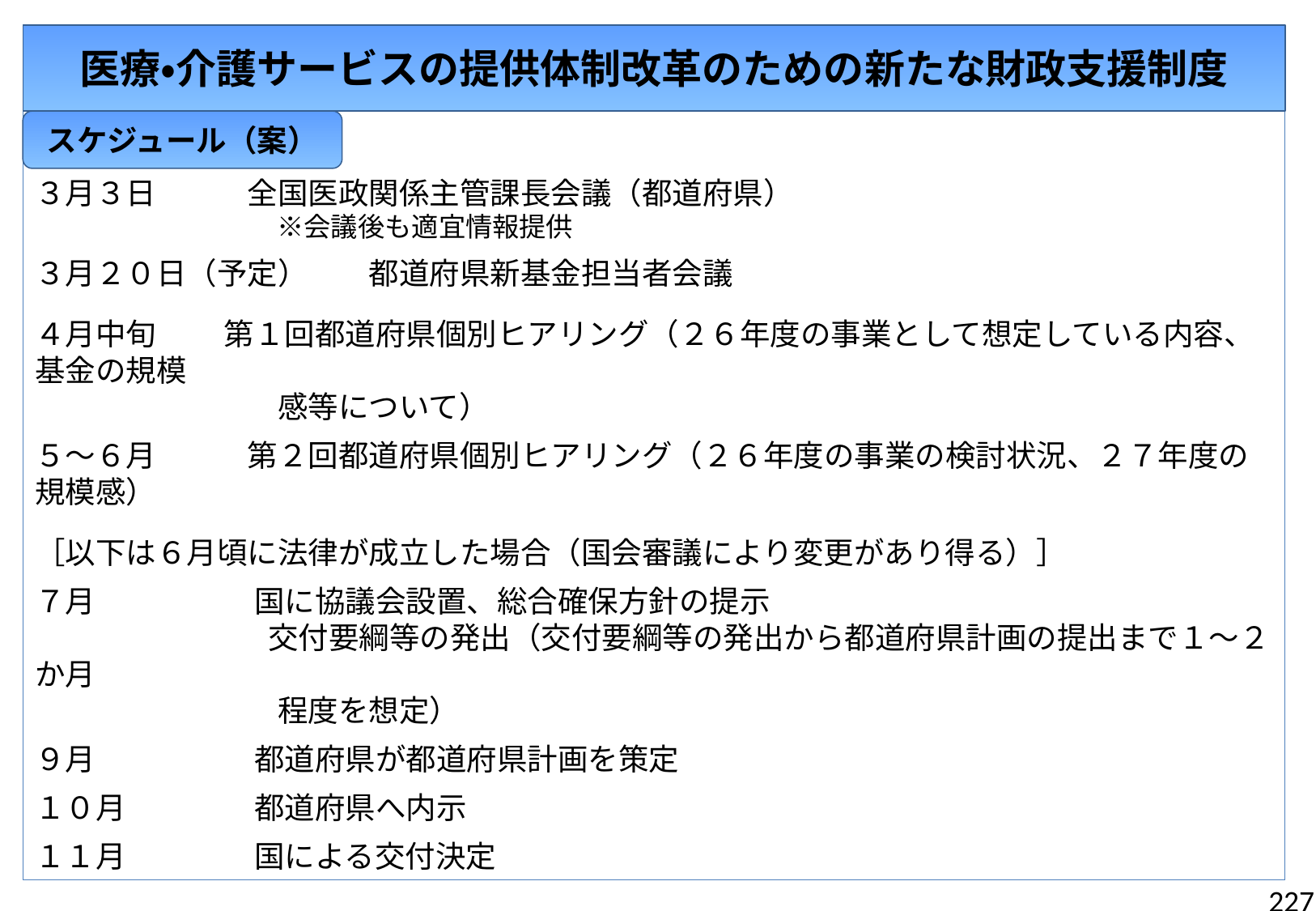

医療・介護サービスの提供体制改革のための新たな財政支援制度
スケジュール（案）

３月３日　　　全国医政関係主管課長会議（都道府県）
　　　　　　　　　※会議後も適宜情報提供

３月２０日（予定）　　都道府県新基金担当者会議

４月中旬　　 第１回都道府県個別ヒアリング（２６年度の事業として想定している内容、基金の規模
　　　　　　　　感等について）

５～６月　　　第２回都道府県個別ヒアリング（２６年度の事業の検討状況、２７年度の規模感）

［以下は６月頃に法律が成立した場合（国会審議により変更があり得る）］

７月　　　　　 国に協議会設置、総合確保方針の提示
　　　　　　　   交付要綱等の発出（交付要綱等の発出から都道府県計画の提出まで１～２か月
　　　　　　　　程度を想定）

９月　　　　　 都道府県が都道府県計画を策定

１０月　　　　 都道府県へ内示

１１月　　　　 国による交付決定
227